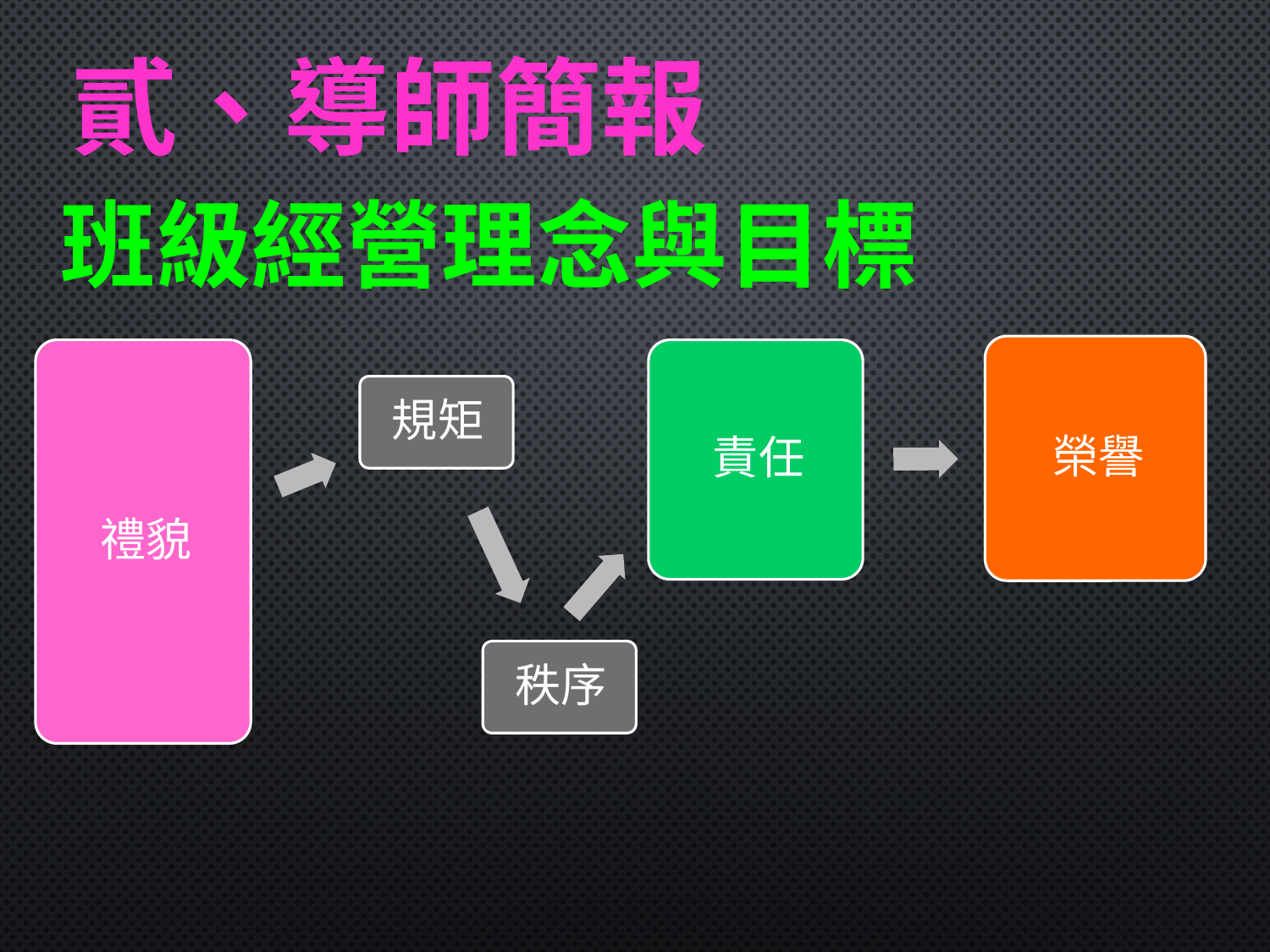

# 貳、導師簡報
班級經營理念與目標
禮貌

規矩

秩序

責任

榮譽